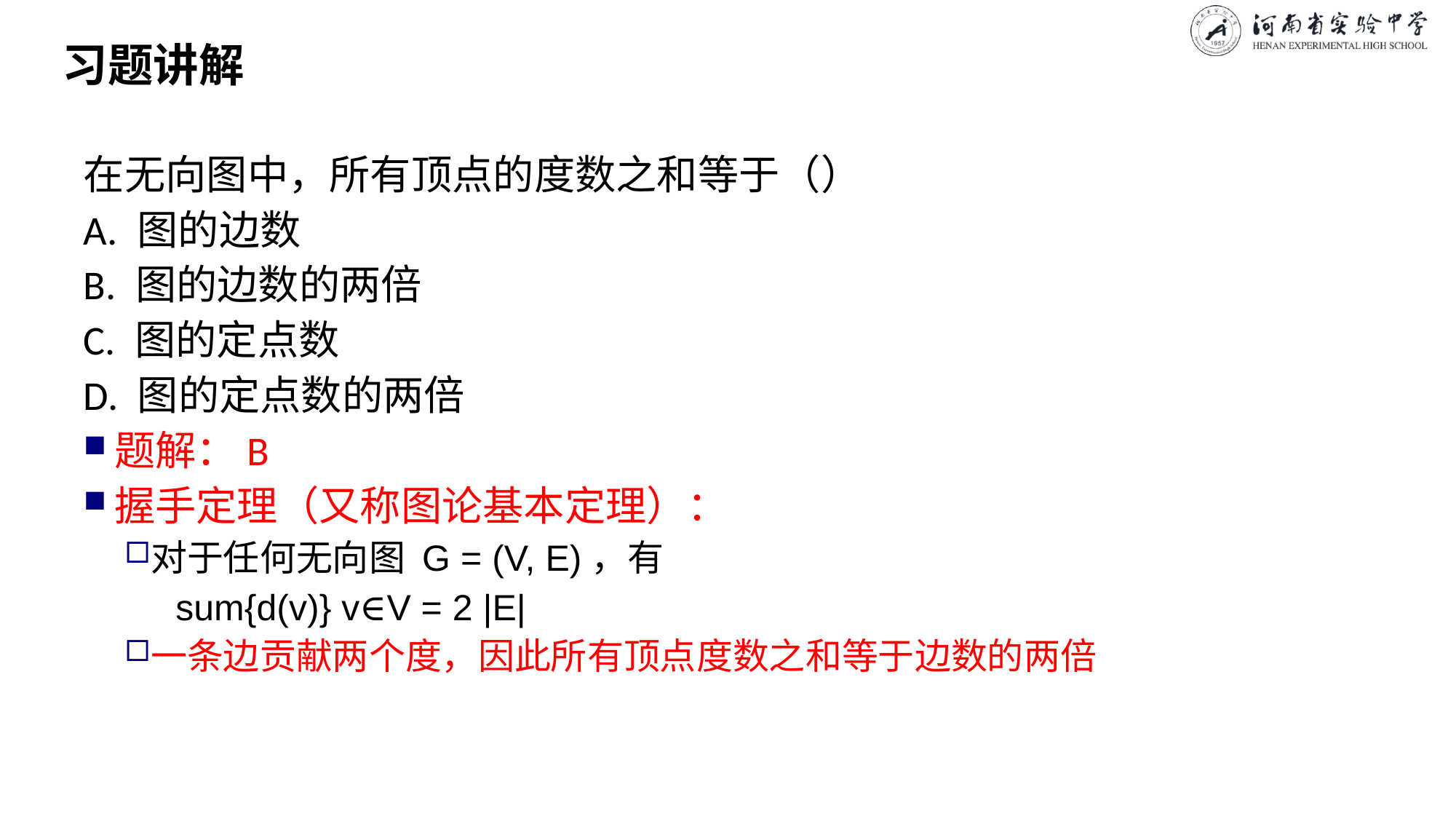

# 习题讲解
在无向图中，所有顶点的度数之和等于（）
A. 图的边数
B. 图的边数的两倍
C. 图的定点数
D. 图的定点数的两倍
题解：B
握手定理（又称图论基本定理）：
对于任何无向图 G = (V, E)，有
 sum{d(v)} v∈V = 2 |E|
一条边贡献两个度，因此所有顶点度数之和等于边数的两倍